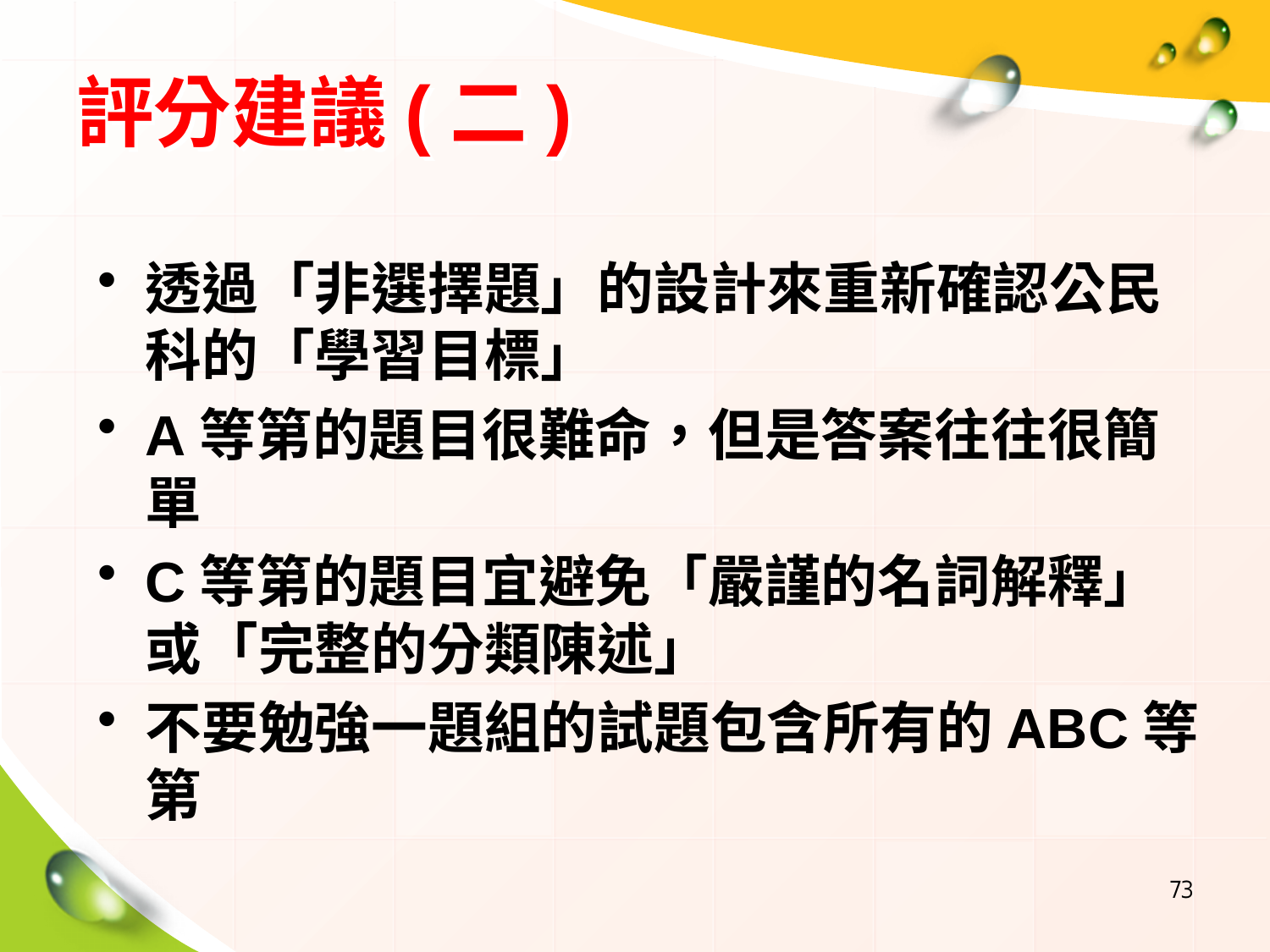

# 評分建議(二)
透過「非選擇題」的設計來重新確認公民科的「學習目標」
A等第的題目很難命，但是答案往往很簡單
C等第的題目宜避免「嚴謹的名詞解釋」或「完整的分類陳述」
不要勉強一題組的試題包含所有的ABC等第

73